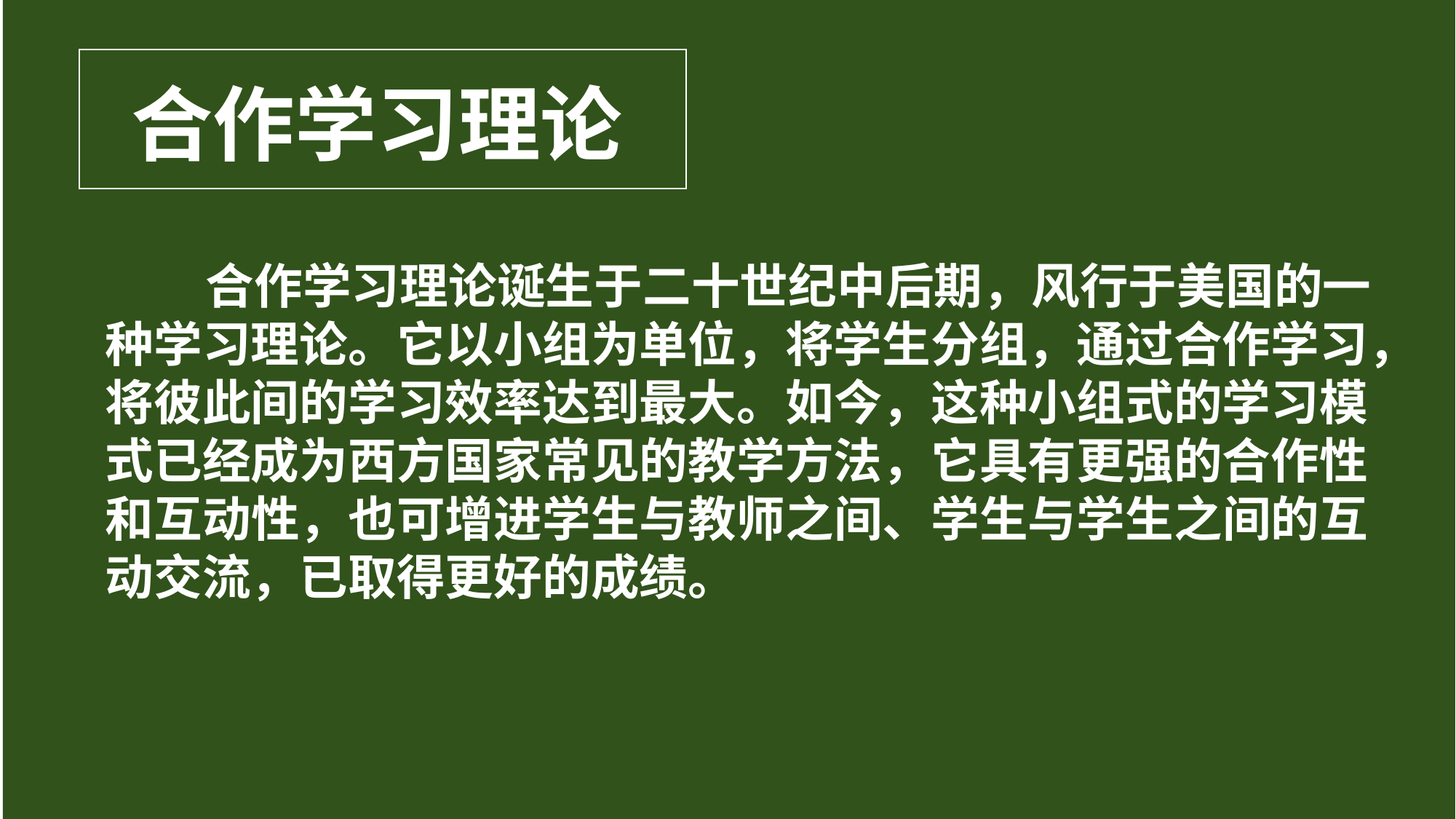

合作学习理论
        合作学习理论诞生于二十世纪中后期，风行于美国的一种学习理论。它以小组为单位，将学生分组，通过合作学习，将彼此间的学习效率达到最大。如今，这种小组式的学习模式已经成为西方国家常见的教学方法，它具有更强的合作性和互动性，也可增进学生与教师之间、学生与学生之间的互动交流，已取得更好的成绩。